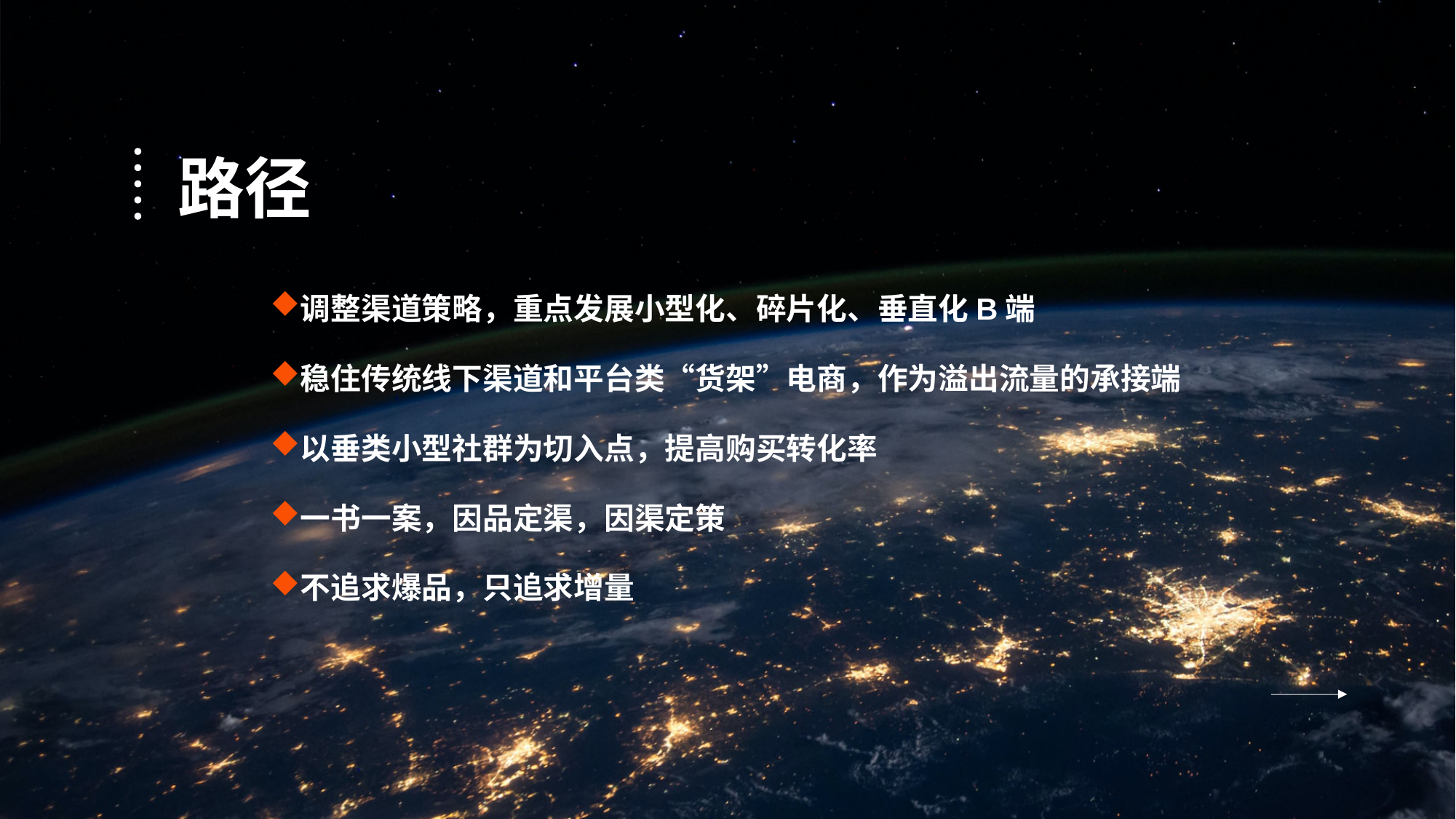

# 路径

调整渠道策略，重点发展小型化、碎片化、垂直化B端
稳住传统线下渠道和平台类“货架”电商，作为溢出流量的承接端
以垂类小型社群为切入点，提高购买转化率
一书一案，因品定渠，因渠定策
不追求爆品，只追求增量